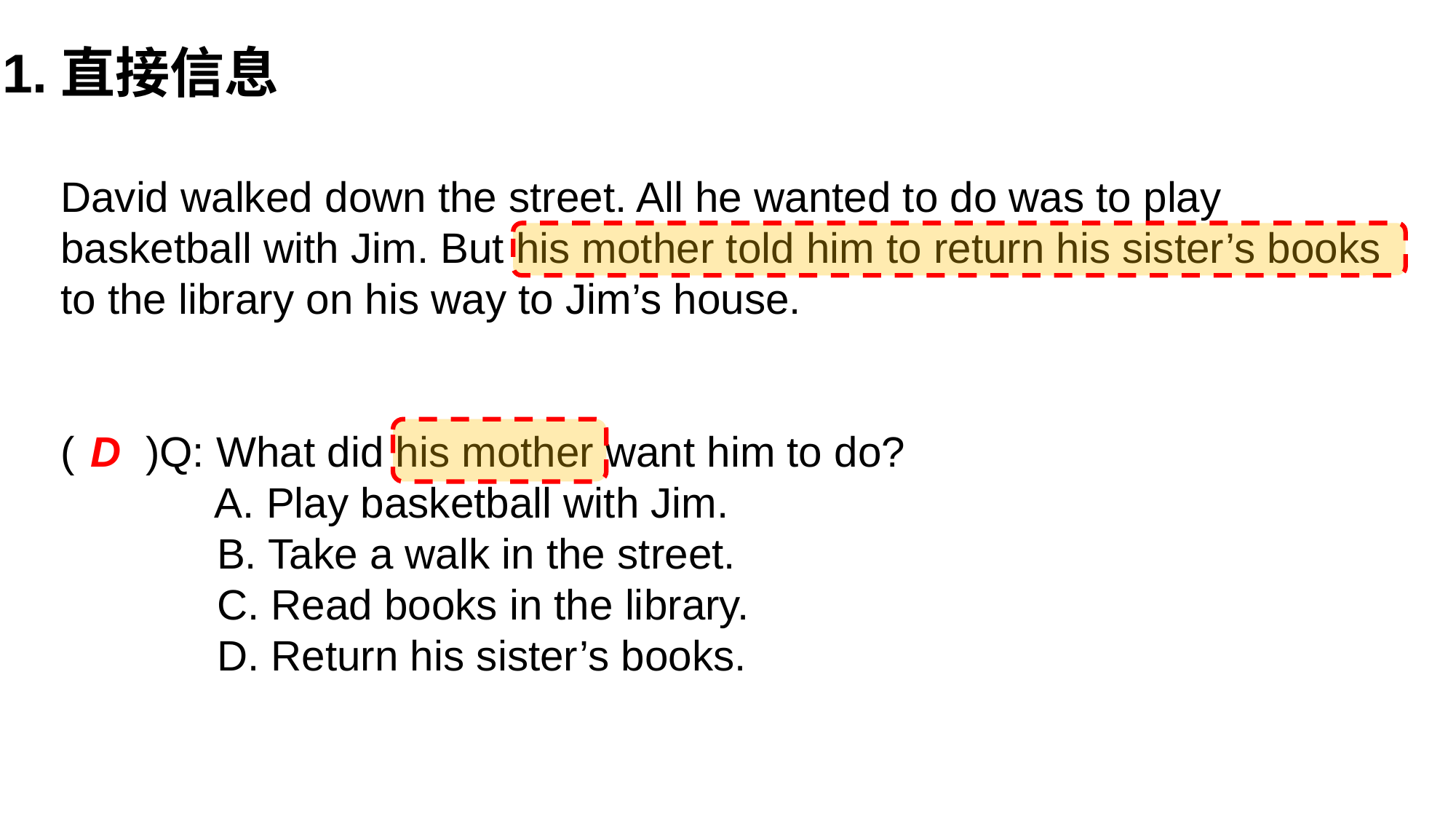

1.直接信息
# David walked down the street. All he wanted to do was to play basketball with Jim. But his mother told him to return his sister’s books to the library on his way to Jim’s house. (      )Q: What did his mother want him to do? A. Play basketball with Jim. B. Take a walk in the street. C. Read books in the library. D. Return his sister’s books.

D